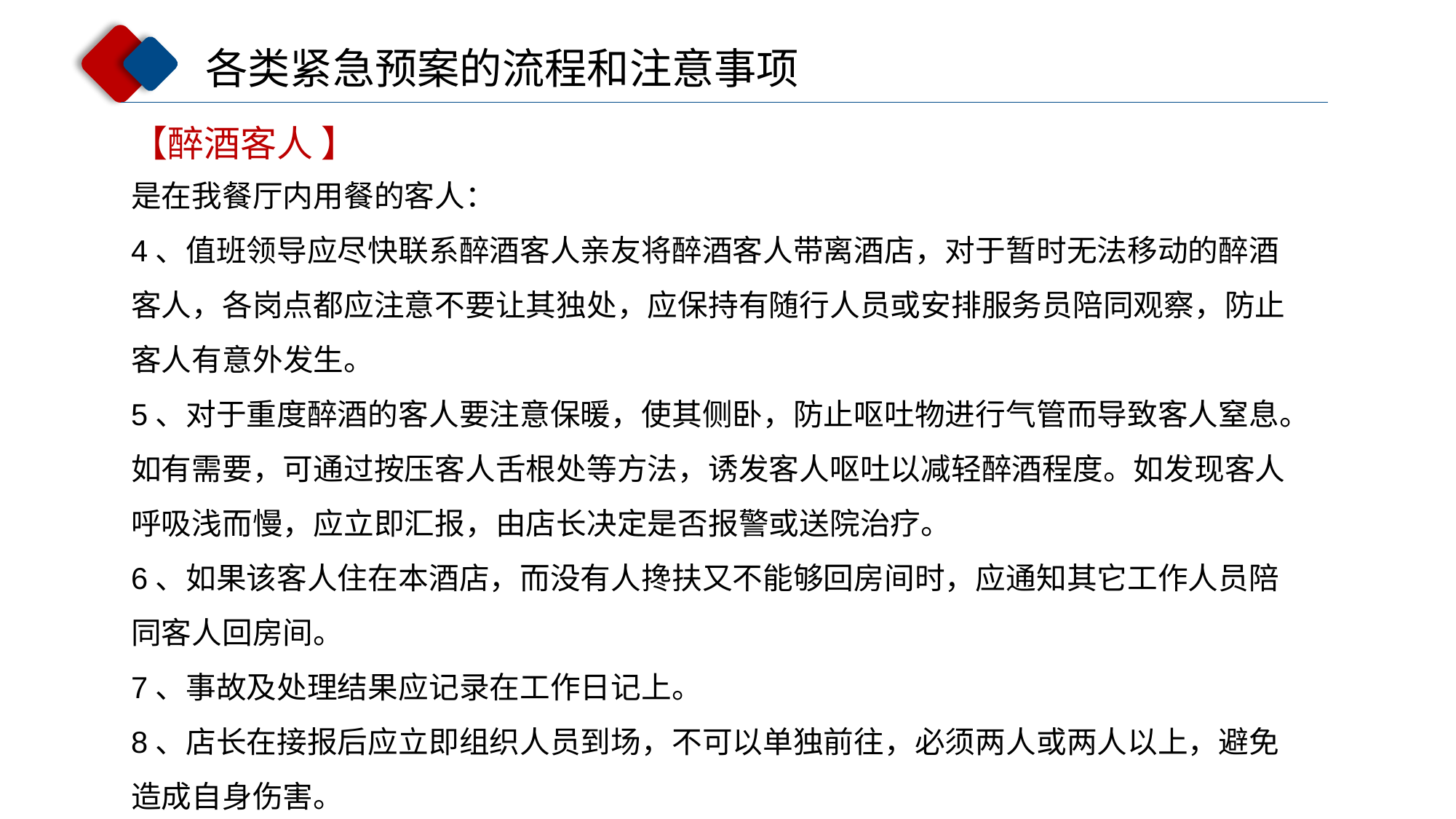

各类紧急预案的流程和注意事项
【醉酒客人 】
是在我餐厅内用餐的客人：
4、值班领导应尽快联系醉酒客人亲友将醉酒客人带离酒店，对于暂时无法移动的醉酒客人，各岗点都应注意不要让其独处，应保持有随行人员或安排服务员陪同观察，防止客人有意外发生。
5、对于重度醉酒的客人要注意保暖，使其侧卧，防止呕吐物进行气管而导致客人窒息。如有需要，可通过按压客人舌根处等方法，诱发客人呕吐以减轻醉酒程度。如发现客人呼吸浅而慢，应立即汇报，由店长决定是否报警或送院治疗。
6、如果该客人住在本酒店，而没有人搀扶又不能够回房间时，应通知其它工作人员陪同客人回房间。
7、事故及处理结果应记录在工作日记上。
8、店长在接报后应立即组织人员到场，不可以单独前往，必须两人或两人以上，避免造成自身伤害。